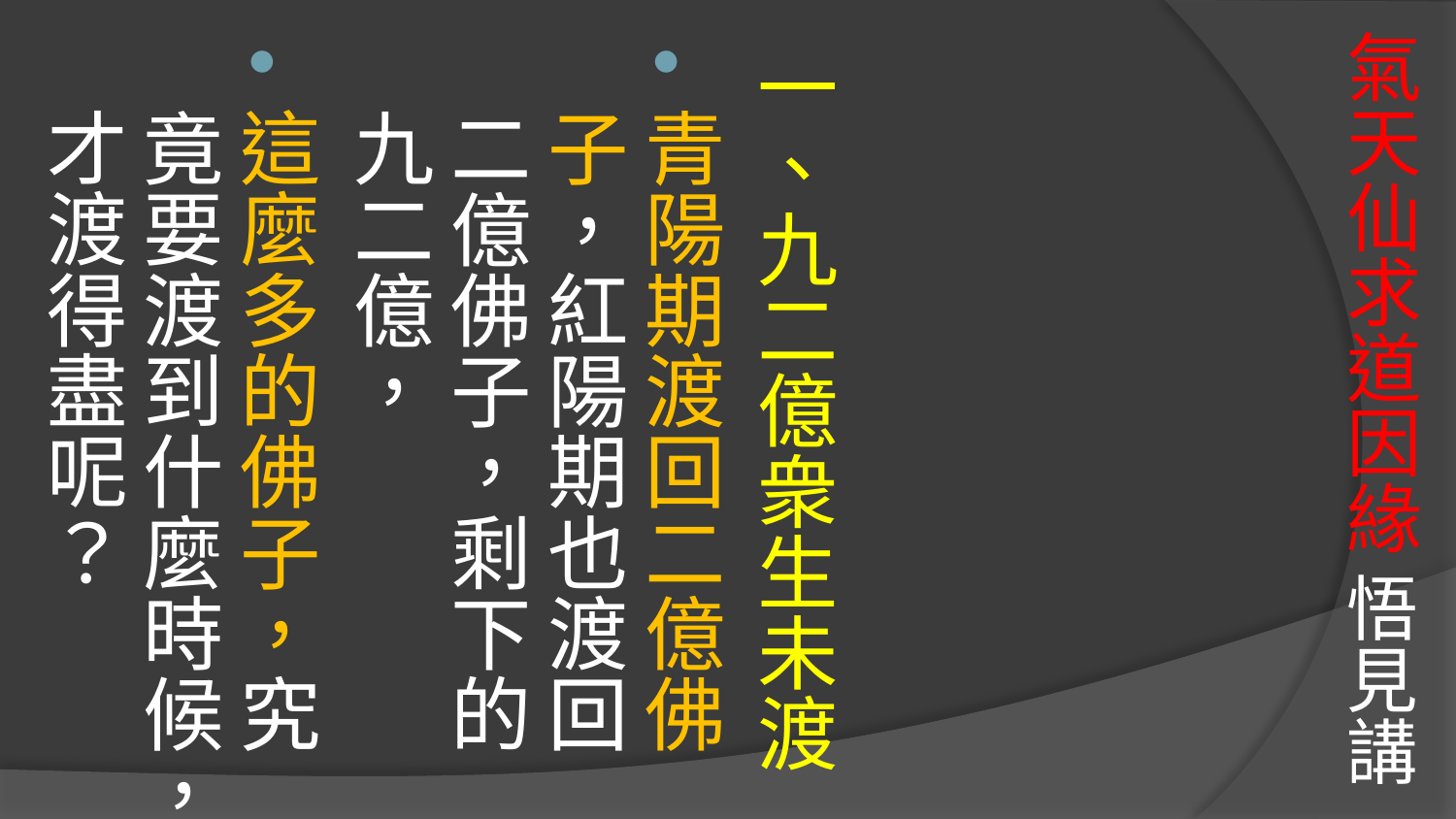

# 氣天仙求道因緣 悟見講
一、九二億衆生未渡
青陽期渡回二億佛子，紅陽期也渡回二億佛子，剩下的九二億，
這麼多的佛子，究竟要渡到什麼時候，才渡得盡呢？